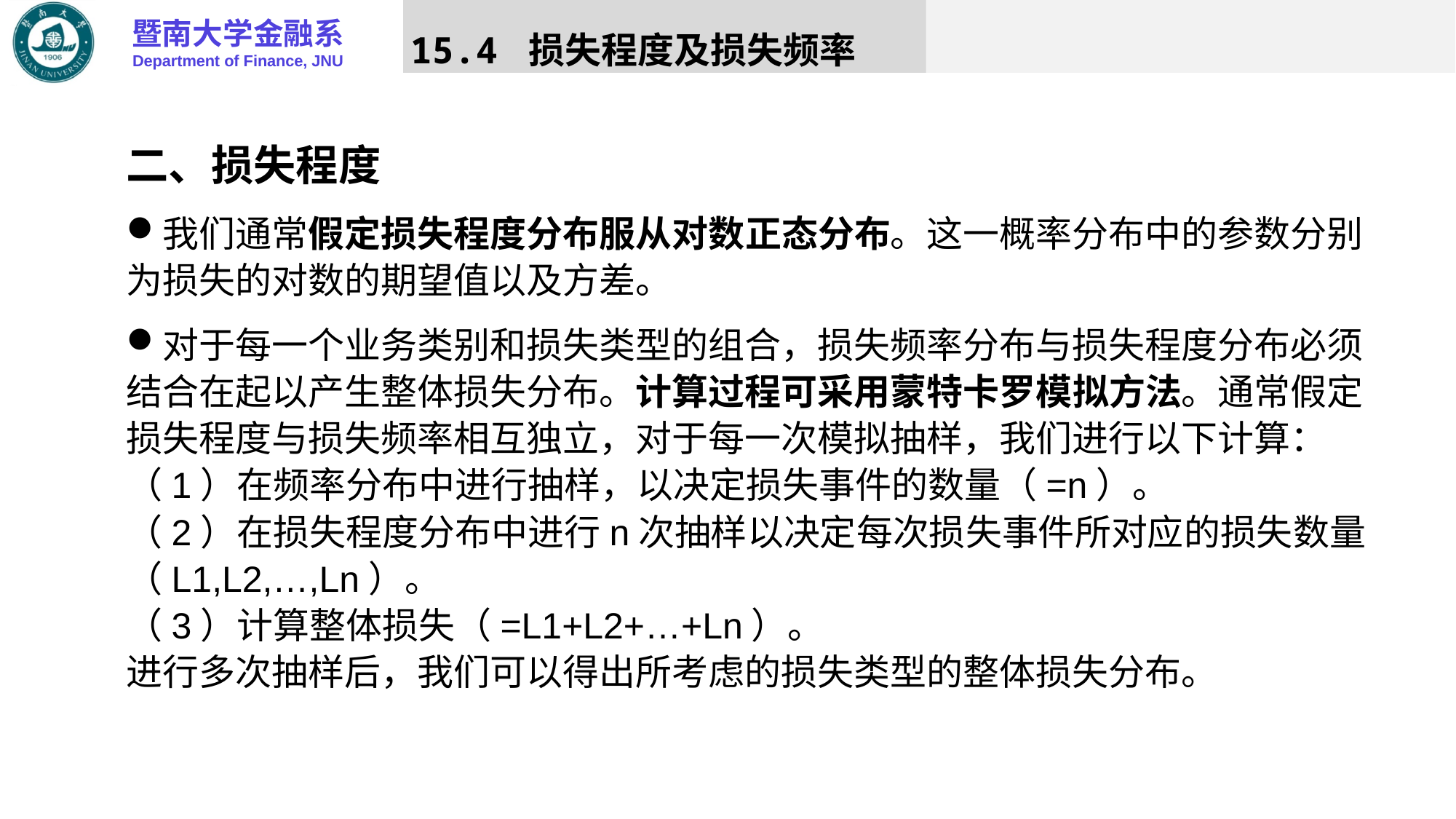

15.4 损失程度及损失频率
二、损失程度
我们通常假定损失程度分布服从对数正态分布。这一概率分布中的参数分别为损失的对数的期望值以及方差。
对于每一个业务类别和损失类型的组合，损失频率分布与损失程度分布必须结合在起以产生整体损失分布。计算过程可采用蒙特卡罗模拟方法。通常假定损失程度与损失频率相互独立，对于每一次模拟抽样，我们进行以下计算：
（1）在频率分布中进行抽样，以决定损失事件的数量（=n）。
（2）在损失程度分布中进行n次抽样以决定每次损失事件所对应的损失数量（L1,L2,…,Ln）。
（3）计算整体损失（=L1+L2+…+Ln）。
进行多次抽样后，我们可以得出所考虑的损失类型的整体损失分布。